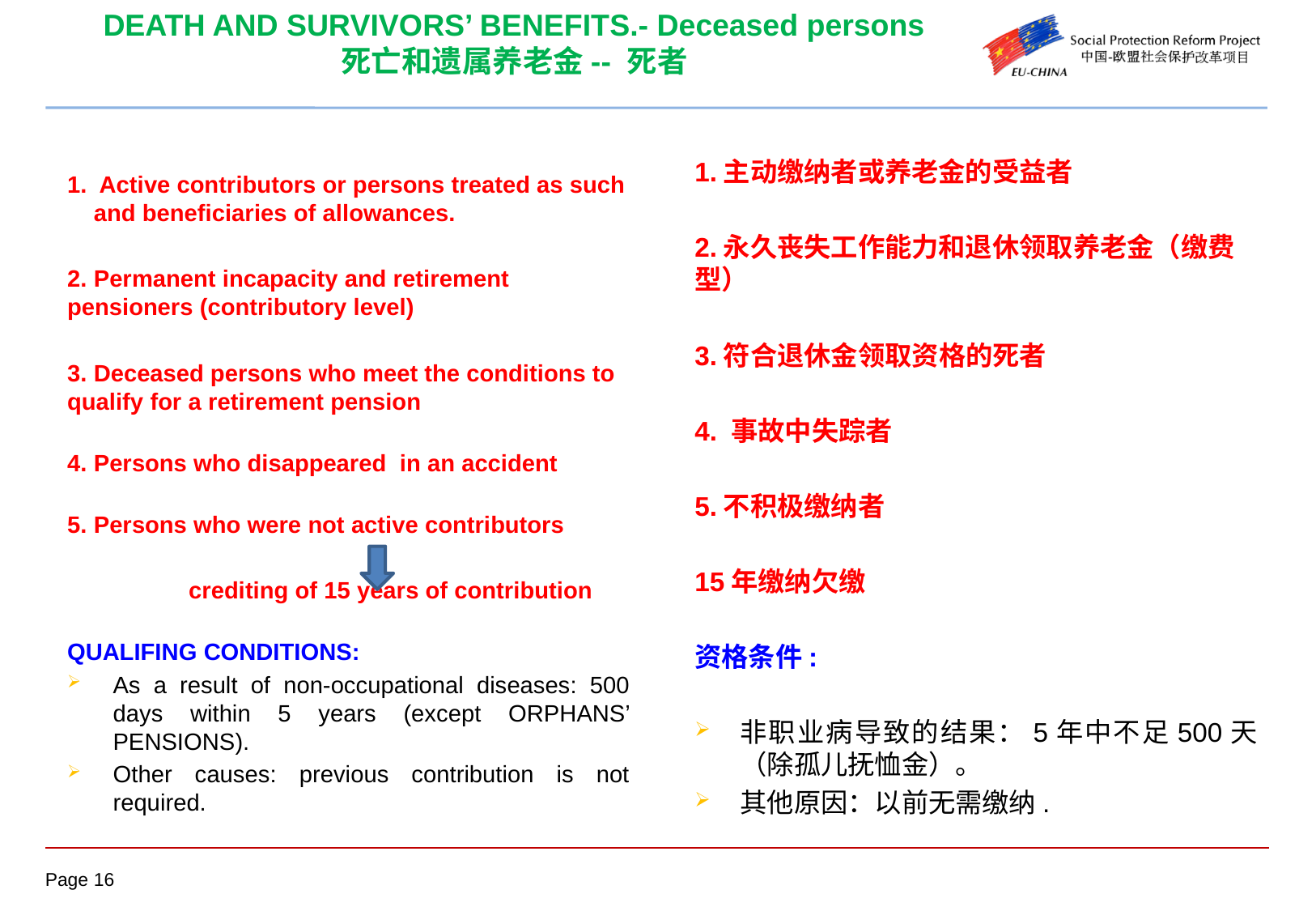

# DEATH AND SURVIVORS’ BENEFITS.- Deceased persons 死亡和遗属养老金-- 死者

1.主动缴纳者或养老金的受益者

2.永久丧失工作能力和退休领取养老金（缴费型）

3.符合退休金领取资格的死者

4. 事故中失踪者

5.不积极缴纳者

15年缴纳欠缴

资格条件:

非职业病导致的结果：5年中不足500天（除孤儿抚恤金）。
其他原因：以前无需缴纳.

1.  Active contributors or persons treated as such     and beneficiaries of allowances.

2. Permanent incapacity and retirement pensioners (contributory level)

3. Deceased persons who meet the conditions to qualify for a retirement pension

4. Persons who disappeared  in an accident

5. Persons who were not active contributors

	crediting of 15 years of contribution

QUALIFING CONDITIONS:
As a result of non-occupational diseases: 500 days within 5 years (except ORPHANS’ PENSIONS).
Other causes: previous contribution is not required.